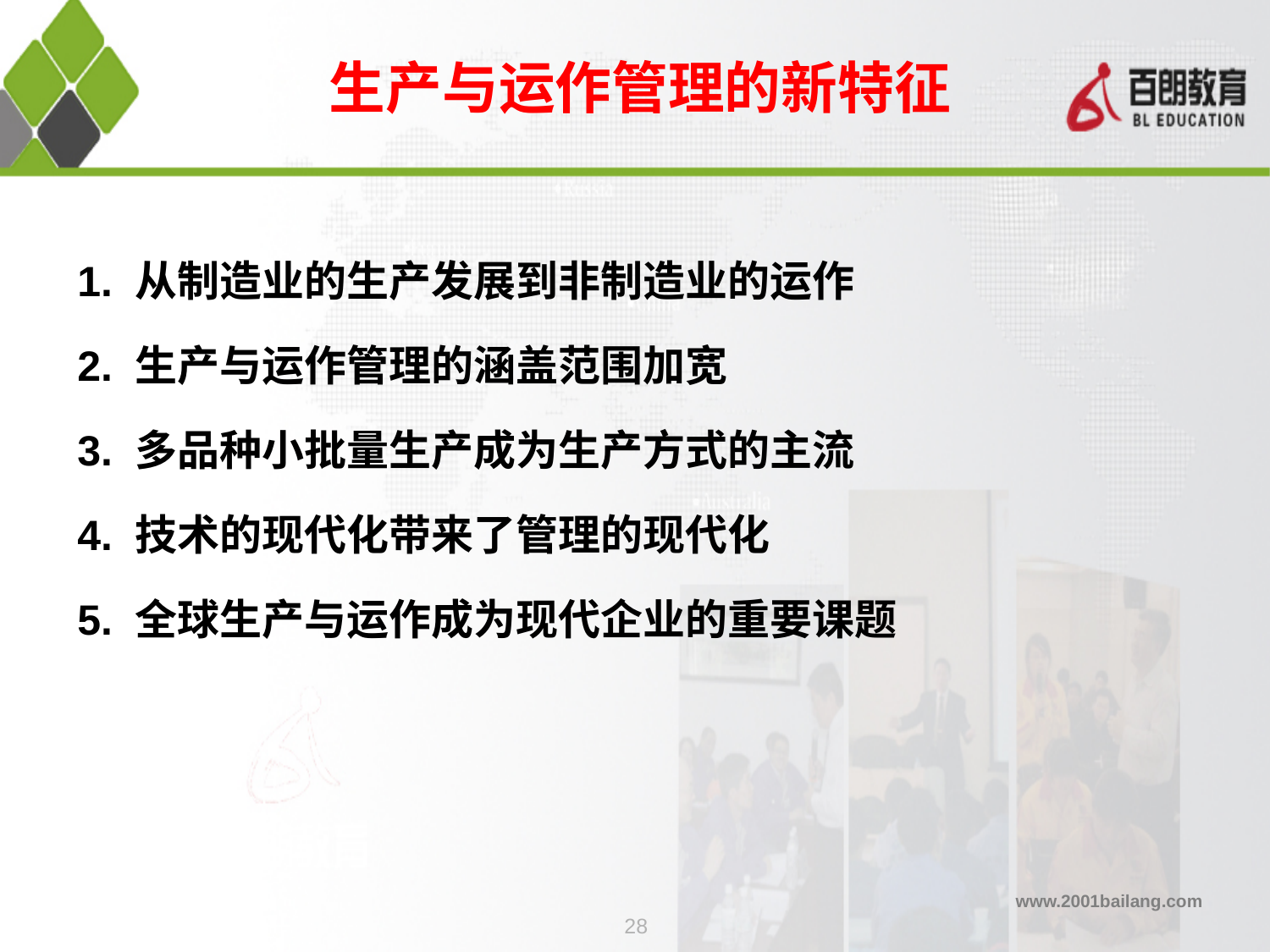

# 生产与运作管理的新特征
1. 从制造业的生产发展到非制造业的运作
2. 生产与运作管理的涵盖范围加宽
3. 多品种小批量生产成为生产方式的主流
4. 技术的现代化带来了管理的现代化
5. 全球生产与运作成为现代企业的重要课题
28